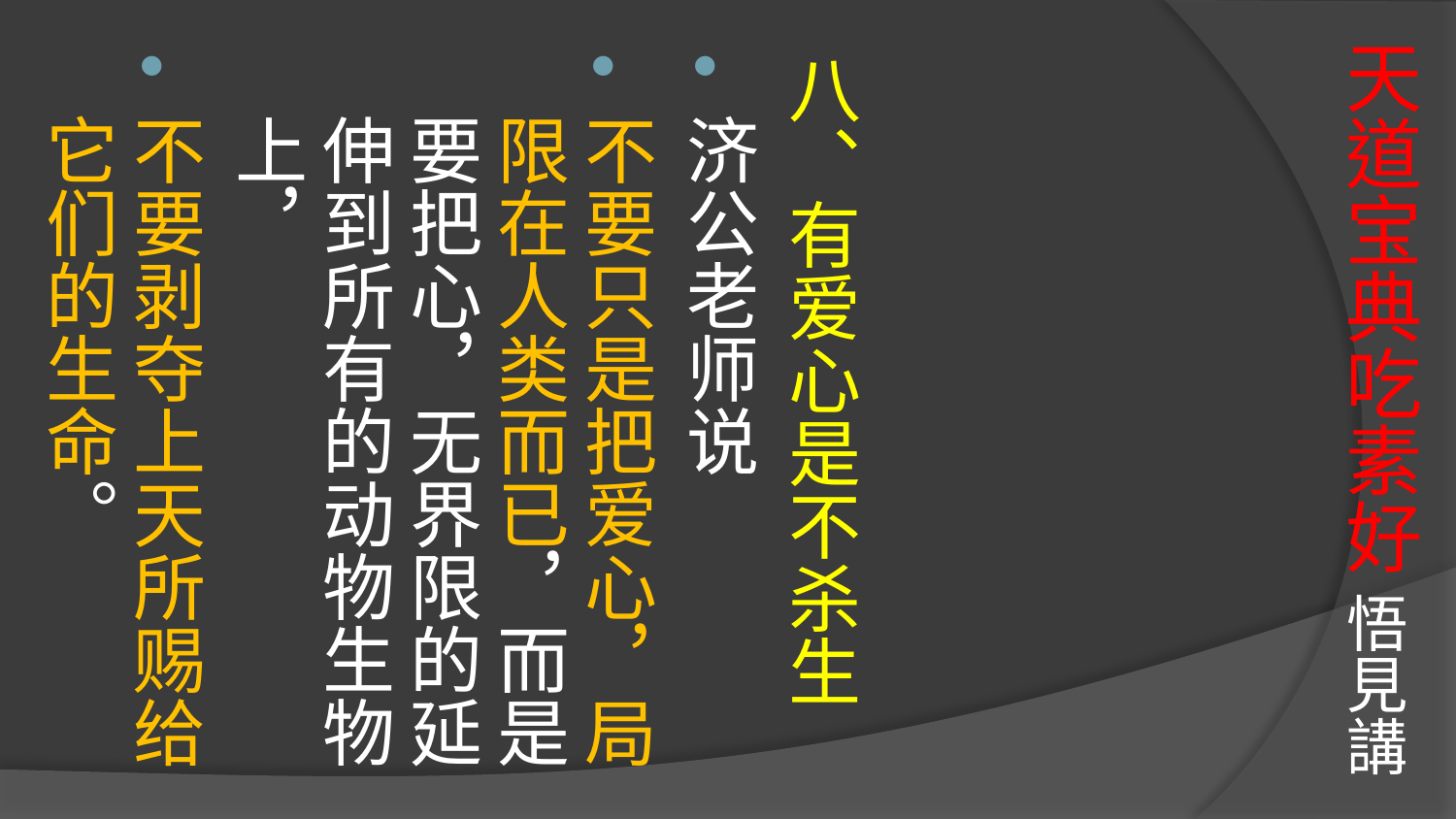

# 天道宝典吃素好 悟見講
八、有爱心是不杀生
济公老师说
不要只是把爱心，局限在人类而已，而是要把心，无界限的延伸到所有的动物生物上，
不要剥夺上天所赐给它们的生命。